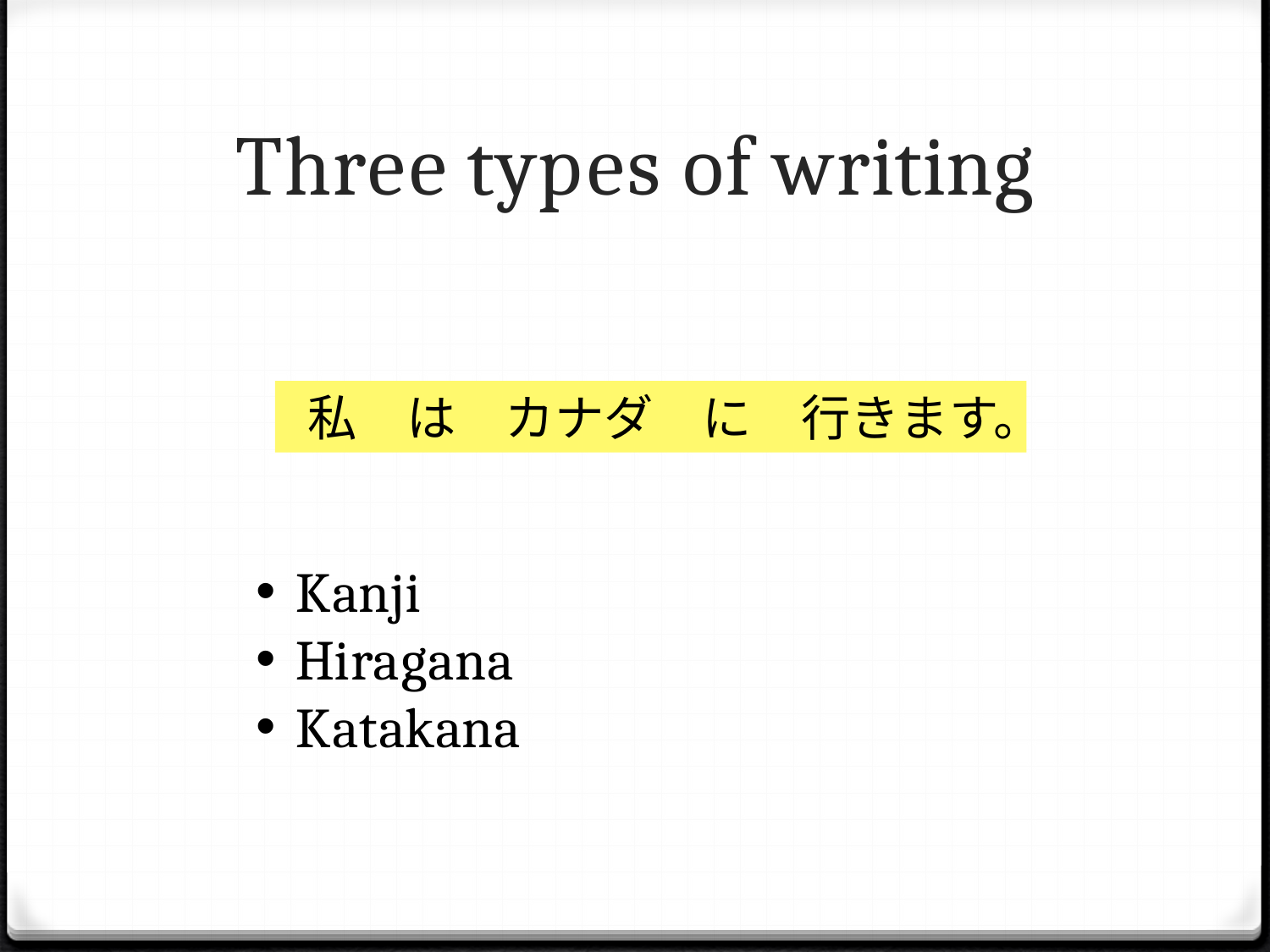

# Three types of writing
私　は　カナダ　に　行きます。
Kanji
Hiragana
Katakana